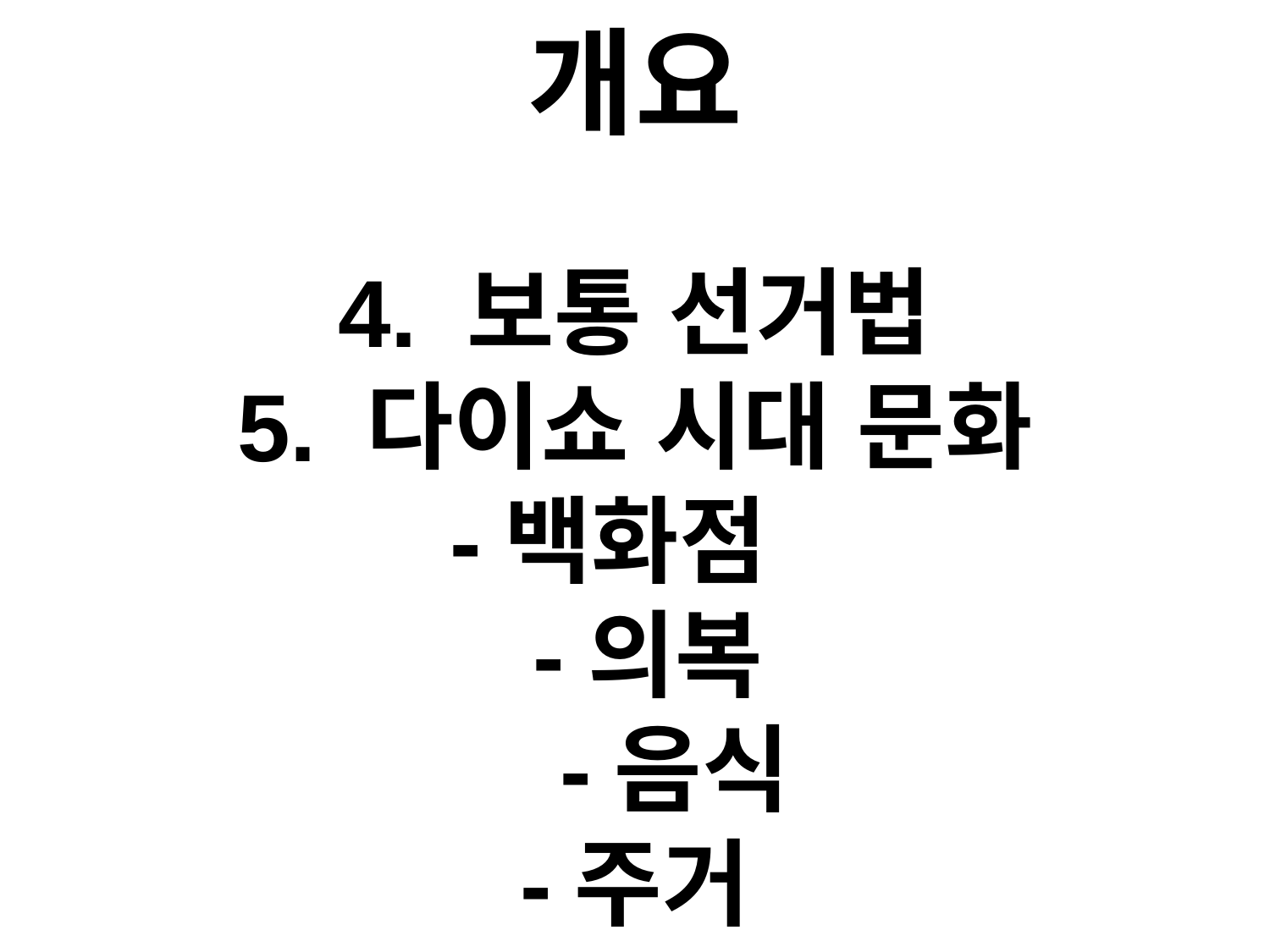

# 개요
4. 보통 선거법
5. 다이쇼 시대 문화
-백화점
 -의복
   -음식
-주거